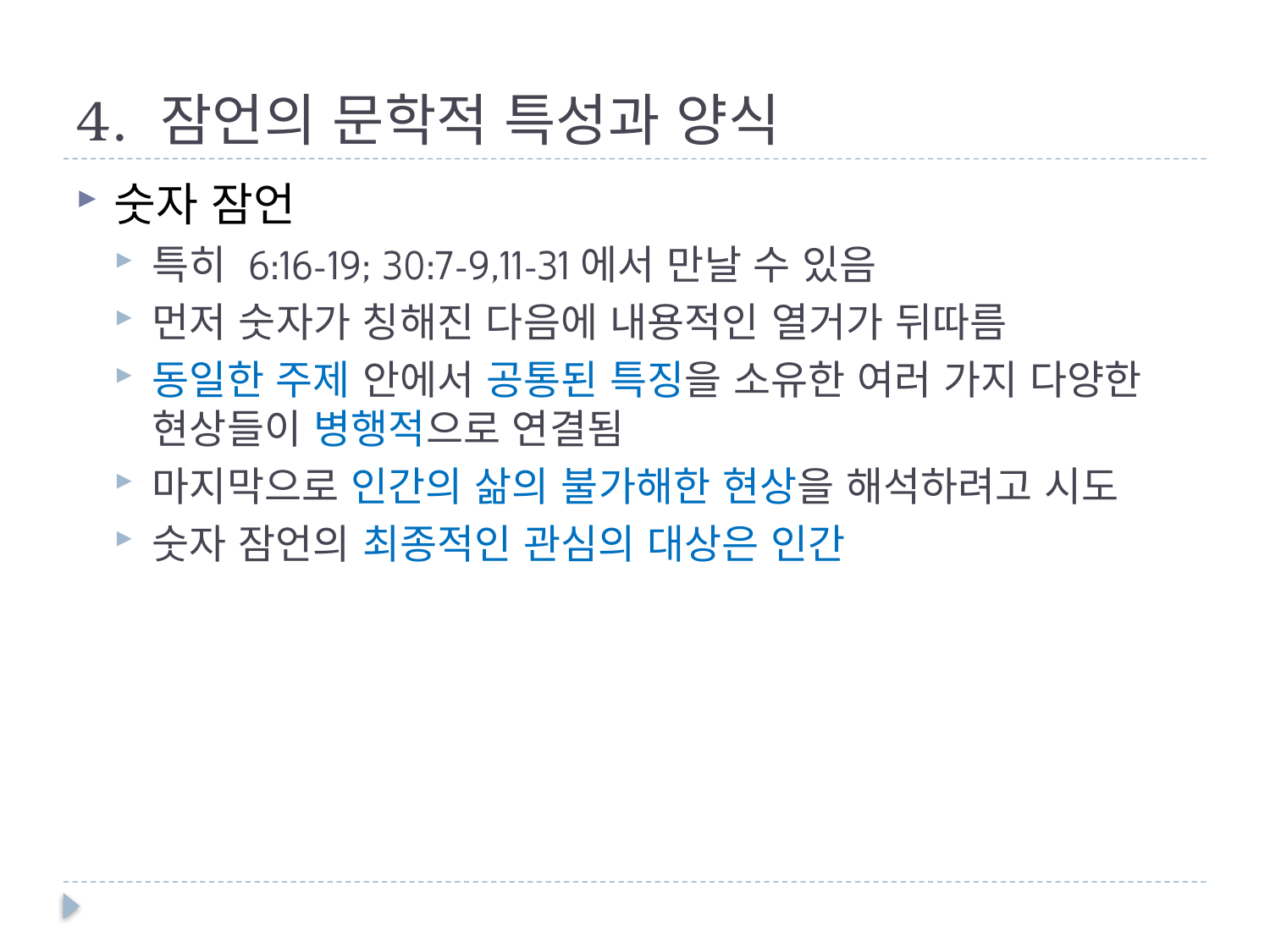

# 4. 잠언의 문학적 특성과 양식
숫자 잠언
특히 6:16-19; 30:7-9,11-31에서 만날 수 있음
먼저 숫자가 칭해진 다음에 내용적인 열거가 뒤따름
동일한 주제 안에서 공통된 특징을 소유한 여러 가지 다양한 현상들이 병행적으로 연결됨
마지막으로 인간의 삶의 불가해한 현상을 해석하려고 시도
숫자 잠언의 최종적인 관심의 대상은 인간